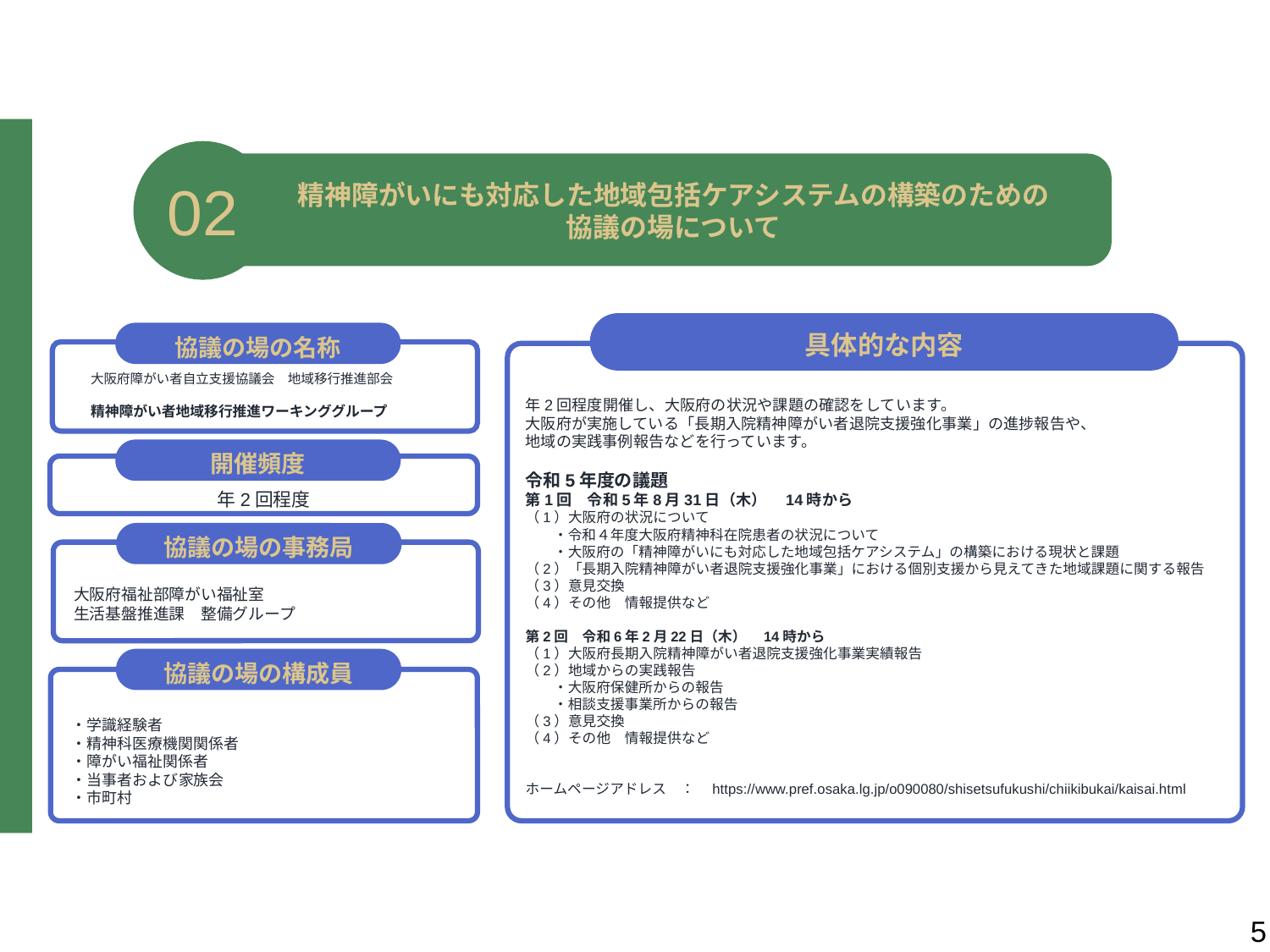

02

精神障がいにも対応した地域包括ケアシステムの構築のための
協議の場について
具体的な内容
協議の場の名称

大阪府障がい者自立支援協議会　地域移行推進部会
精神障がい者地域移行推進ワーキンググループ
年2回程度開催し、大阪府の状況や課題の確認をしています。
大阪府が実施している「長期入院精神障がい者退院支援強化事業」の進捗報告や、
地域の実践事例報告などを行っています。

令和5年度の議題
第1回　令和5年8月31日（木）　14時から
（1）大阪府の状況について
　　・令和４年度大阪府精神科在院患者の状況について
　　・大阪府の「精神障がいにも対応した地域包括ケアシステム」の構築における現状と課題
（2）「長期入院精神障がい者退院支援強化事業」における個別支援から見えてきた地域課題に関する報告
（3）意見交換
（4）その他　情報提供など

第2回　令和6年2月22日（木）　14時から
（1）大阪府長期入院精神障がい者退院支援強化事業実績報告
（2）地域からの実践報告
　　・大阪府保健所からの報告
　　・相談支援事業所からの報告
（3）意見交換
（4）その他　情報提供など

ホームページアドレス　：　https://www.pref.osaka.lg.jp/o090080/shisetsufukushi/chiikibukai/kaisai.html

開催頻度

年2回程度
協議の場の事務局

大阪府福祉部障がい福祉室
生活基盤推進課　整備グループ

協議の場の構成員

・学識経験者
・精神科医療機関関係者
・障がい福祉関係者
・当事者および家族会
・市町村